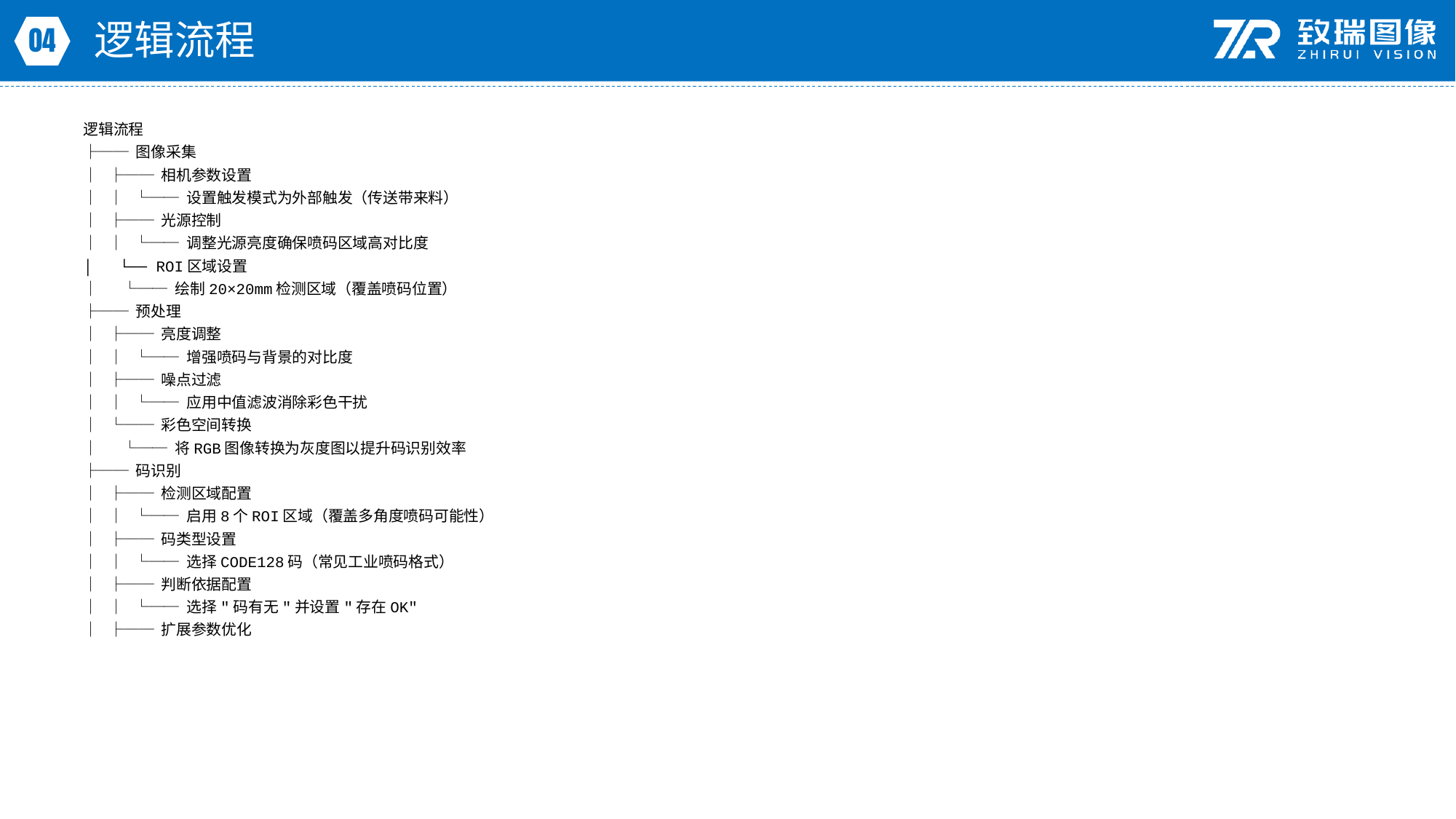

逻辑流程
04

逻辑流程
├── 图像采集
│   ├── 相机参数设置
│   │   └── 设置触发模式为外部触发（传送带来料）
│   ├── 光源控制
│   │   └── 调整光源亮度确保喷码区域高对比度
│   └── ROI区域设置
│       └── 绘制20×20mm检测区域（覆盖喷码位置）
├── 预处理
│   ├── 亮度调整
│   │   └── 增强喷码与背景的对比度
│   ├── 噪点过滤
│   │   └── 应用中值滤波消除彩色干扰
│   └── 彩色空间转换
│       └── 将RGB图像转换为灰度图以提升码识别效率
├── 码识别
│   ├── 检测区域配置
│   │   └── 启用8个ROI区域（覆盖多角度喷码可能性）
│   ├── 码类型设置
│   │   └── 选择CODE128码（常见工业喷码格式）
│   ├── 判断依据配置
│   │   └── 选择"码有无"并设置"存在OK"
│   ├── 扩展参数优化